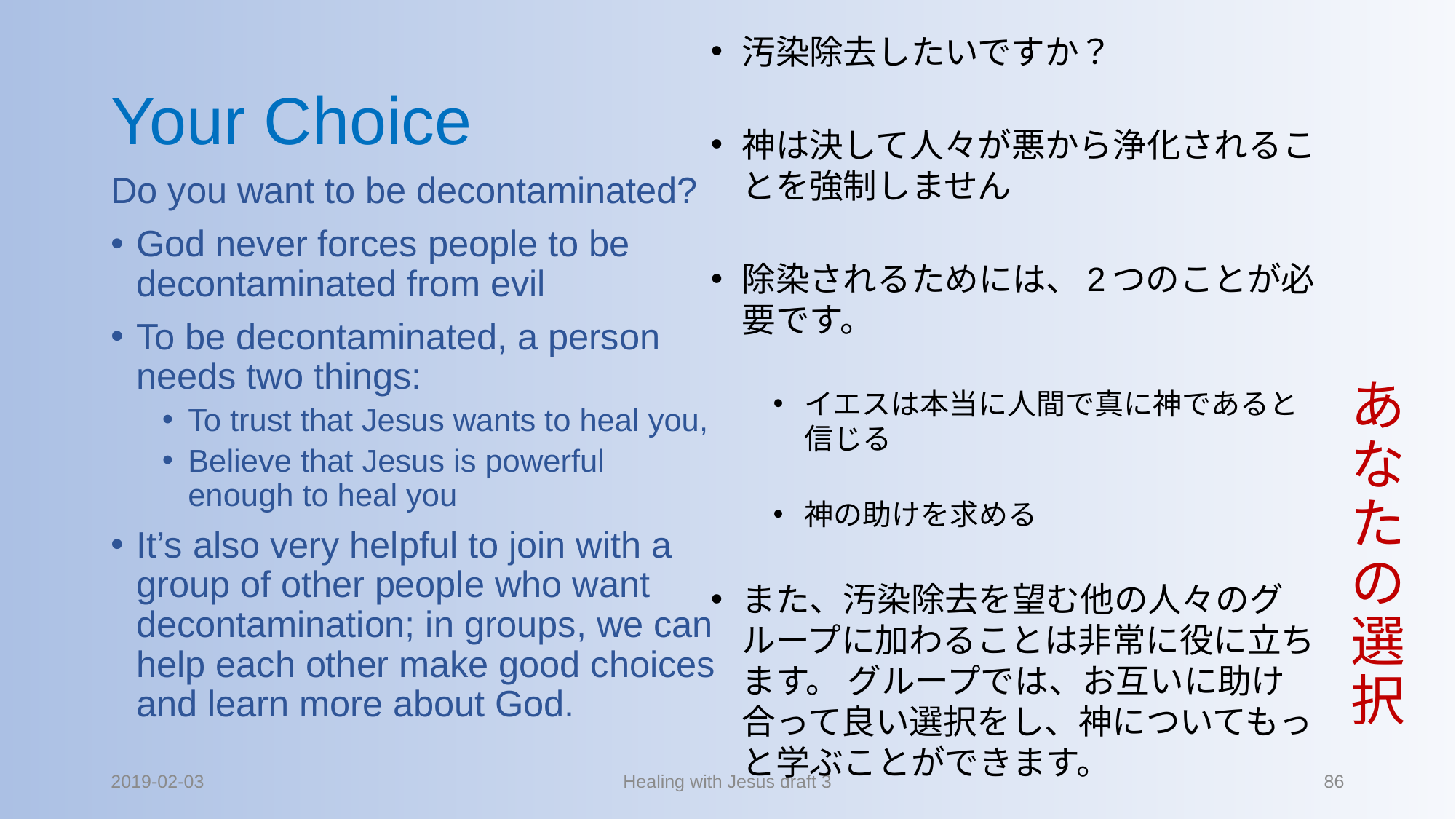

汚染除去したいですか？
神は決して人々が悪から浄化されることを強制しません
除染されるためには、2つのことが必要です。
イエスは本当に人間で真に神であると信じる
神の助けを求める
また、汚染除去を望む他の人々のグループに加わることは非常に役に立ちます。 グループでは、お互いに助け合って良い選択をし、神についてもっと学ぶことができます。
# Your Choice
あなたの選択
Do you want to be decontaminated?
God never forces people to be decontaminated from evil
To be decontaminated, a person needs two things:
To trust that Jesus wants to heal you,
Believe that Jesus is powerful enough to heal you
It’s also very helpful to join with a group of other people who want decontamination; in groups, we can help each other make good choices and learn more about God.
2019-02-03
Healing with Jesus draft 3
86